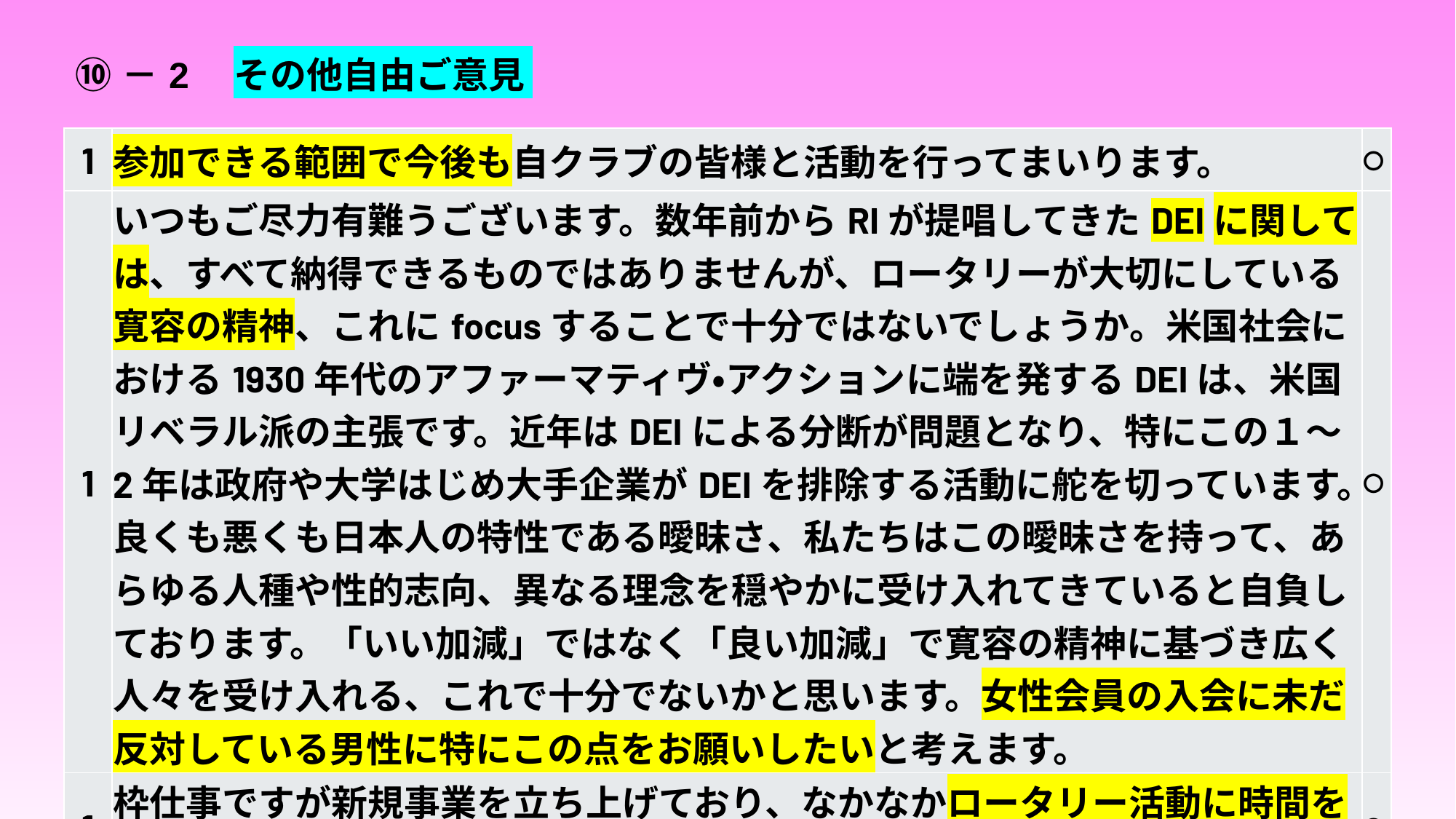

# ⑩－2　その他自由ご意見
| 1 | 参加できる範囲で今後も自クラブの皆様と活動を行ってまいります。 | 〇 |
| --- | --- | --- |
| 1 | いつもご尽力有難うございます。数年前からRIが提唱してきたDEIに関しては、すべて納得できるものではありませんが、ロータリーが大切にしている寛容の精神、これにfocusすることで十分ではないでしょうか。米国社会における1930年代のアファーマティヴ・アクションに端を発するDEIは、米国リベラル派の主張です。近年はDEIによる分断が問題となり、特にこの１～2年は政府や大学はじめ大手企業がDEIを排除する活動に舵を切っています。良くも悪くも日本人の特性である曖昧さ、私たちはこの曖昧さを持って、あらゆる人種や性的志向、異なる理念を穏やかに受け入れてきていると自負しております。「いい加減」ではなく「良い加減」で寛容の精神に基づき広く人々を受け入れる、これで十分でないかと思います。女性会員の入会に未だ反対している男性に特にこの点をお願いしたいと考えます。 | 〇 |
| 1 | 枠仕事ですが新規事業を立ち上げており、なかなかロータリー活動に時間を費やせませんが、長い目で見ていただけると助かります。 | 〇 |
| 1 | 市原RCは非常に居心地の良いクラブです！みんな大好き！ | 〇 |